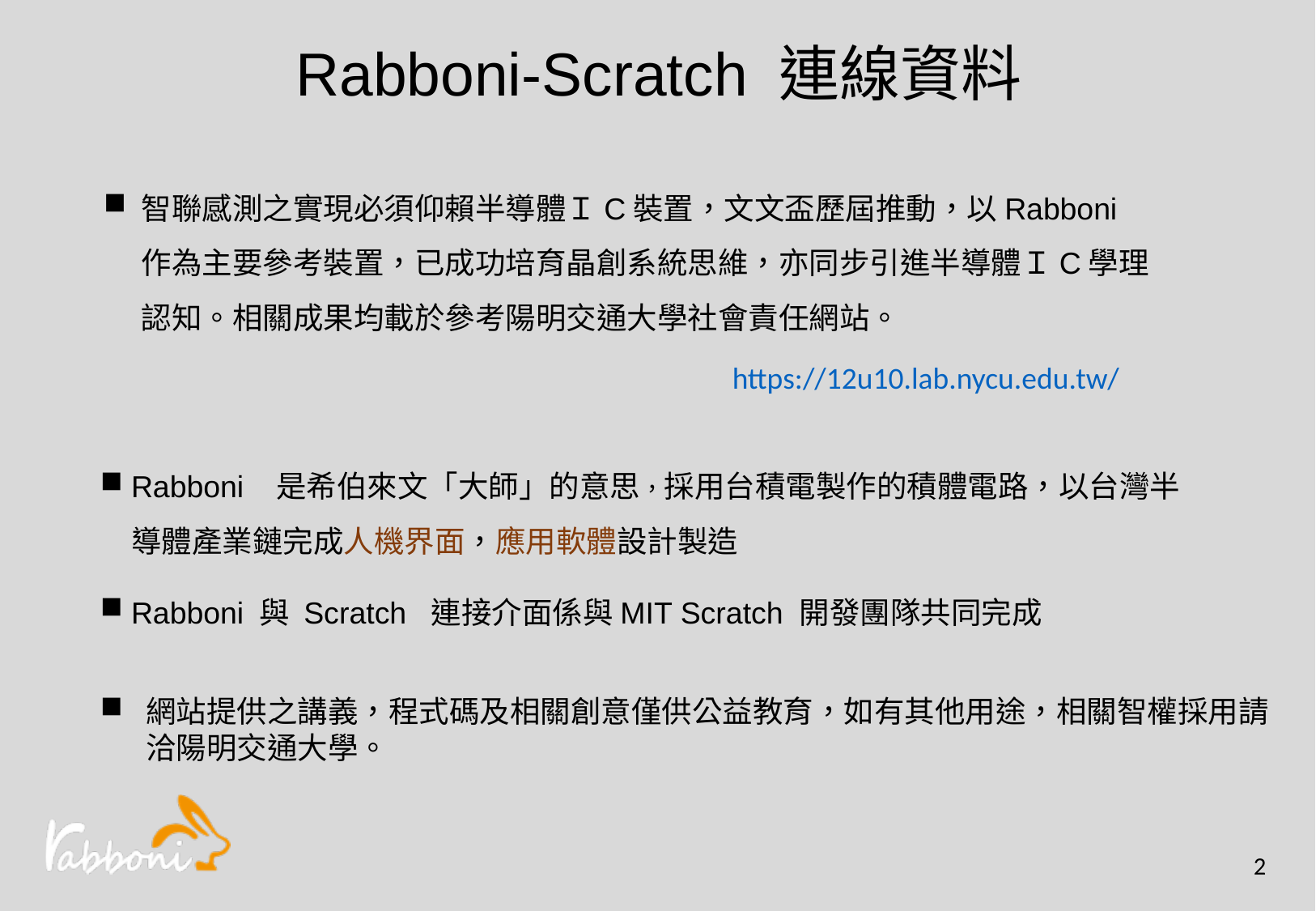

Rabboni-Scratch 連線資料

智聯感測之實現必須仰賴半導體ＩC裝置，文文盃歷屆推動，以Rabboni 作為主要參考裝置，已成功培育晶創系統思維，亦同步引進半導體ＩC學理認知。相關成果均載於參考陽明交通大學社會責任網站。

https://12u10.lab.nycu.edu.tw/
Rabboni   是希伯來文「大師」的意思，採用台積電製作的積體電路，以台灣半導體產業鏈完成人機界面，應用軟體設計製造
Rabboni 與 Scratch  連接介面係與MIT Scratch 開發團隊共同完成

網站提供之講義，程式碼及相關創意僅供公益教育，如有其他用途，相關智權採用請洽陽明交通大學。